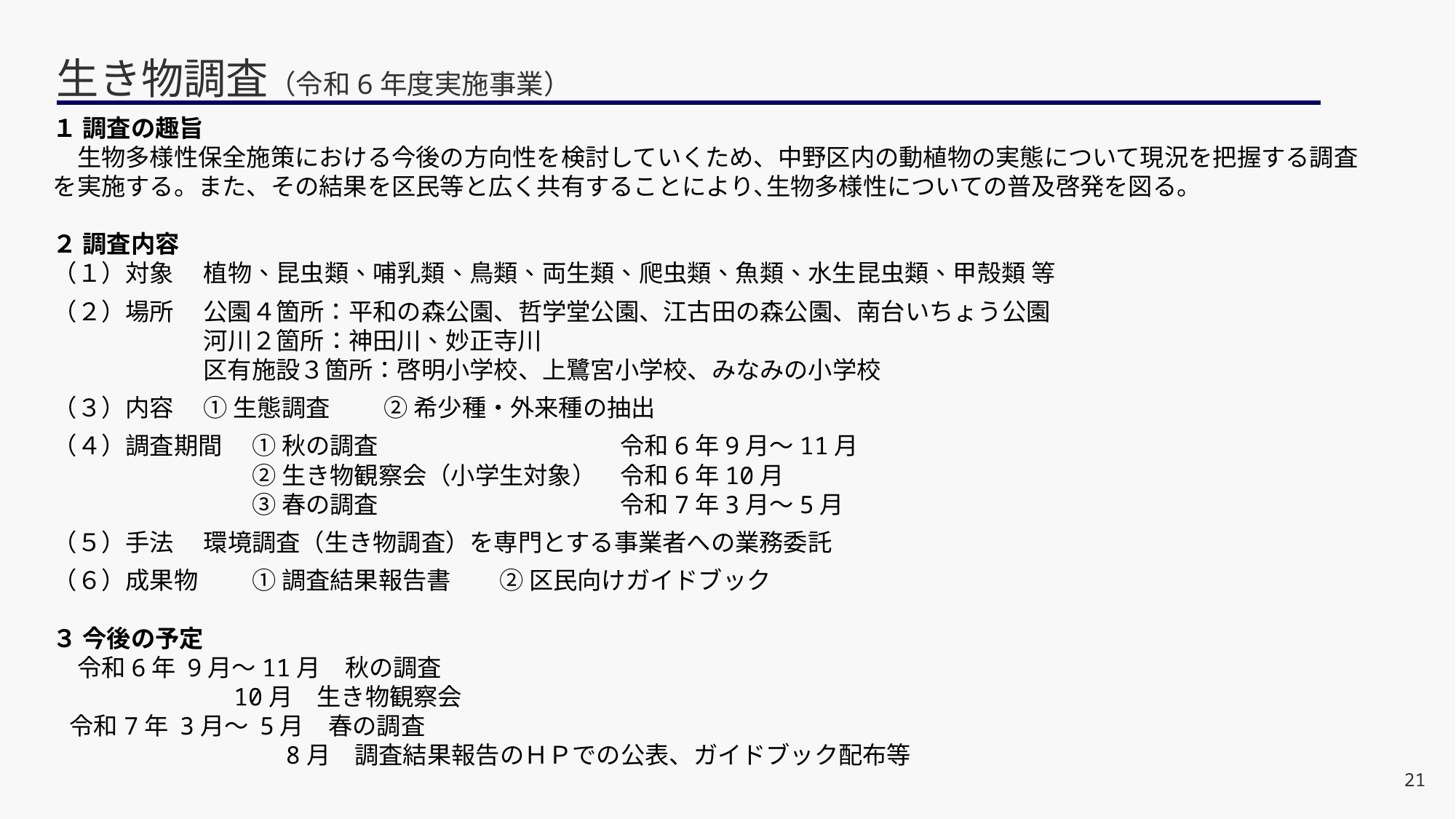

# 生き物調査（令和6年度実施事業）
１ 調査の趣旨
　生物多様性保全施策における今後の方向性を検討していくため、中野区内の動植物の実態について現況を把握する調査を実施する。また、その結果を区民等と広く共有することにより､生物多様性についての普及啓発を図る。

２ 調査内容
（１）対象 　植物、昆虫類、哺乳類、鳥類、両生類、爬虫類、魚類、水生昆虫類、甲殻類 等
（２）場所 　公園４箇所：平和の森公園、哲学堂公園、江古田の森公園、南台いちょう公園
　　　　　　 河川２箇所：神田川、妙正寺川
　　　　　　 区有施設３箇所：啓明小学校、上鷺宮小学校、みなみの小学校
（３）内容 　① 生態調査 　　② 希少種・外来種の抽出
（４）調査期間 　① 秋の調査　　　　　　　　　　令和6年9月～11月
　　　　　　　　 ② 生き物観察会（小学生対象）　令和6年10月
　　　　　　　　 ③ 春の調査　　　　　　　　　　令和7年3月～5月
（５）手法 　環境調査（生き物調査）を専門とする事業者への業務委託
（６）成果物 　　① 調査結果報告書　　② 区民向けガイドブック

３ 今後の予定
　令和6年 9月～11月　秋の調査
　　　　　　　 10月　生き物観察会
  令和7年 3月～ 5月　春の調査
                8月　調査結果報告のＨＰでの公表、ガイドブック配布等
21